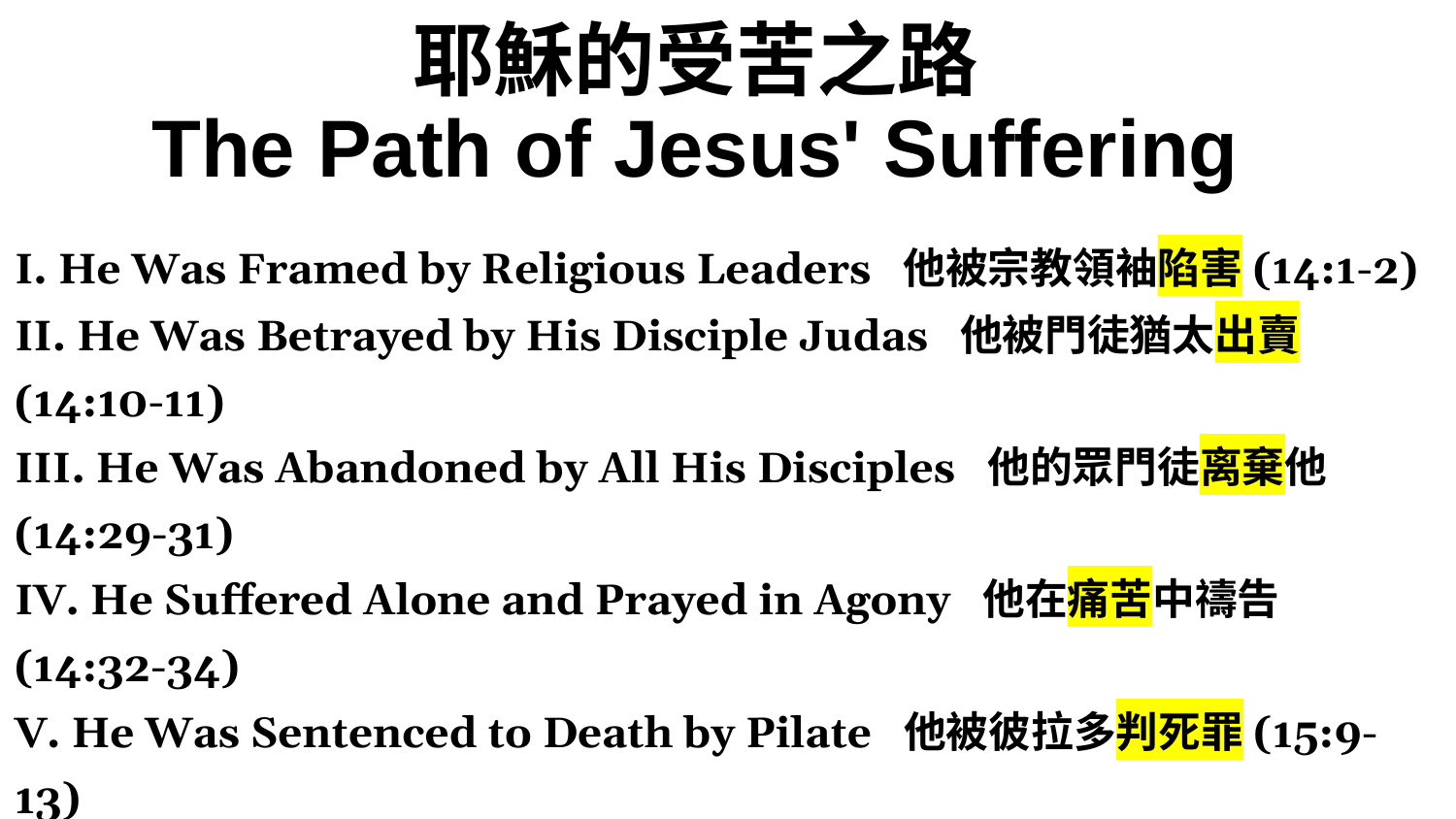

# 耶穌的受苦之路 The Path of Jesus' Suffering
I. He Was Framed by Religious Leaders  他被宗教領袖陷害(14:1-2)
II. He Was Betrayed by His Disciple Judas  他被門徒猶太出賣(14:10-11)
III. He Was Abandoned by All His Disciples  他的眾門徒离棄他(14:29-31)
IV. He Suffered Alone and Prayed in Agony  他在痛苦中禱告(14:32-34)
V. He Was Sentenced to Death by Pilate  他被彼拉多判死罪(15:9-13)
VI. He Was Crucified Between Criminals  他與罪犯同釘十架(15:22-24)
VII. He Died in Agony  他在痛苦中斷氣 (15:33-39)
VIII. He Was Buried in a Borrowed Tomb  他借葬於他人之墓(15:44-46)